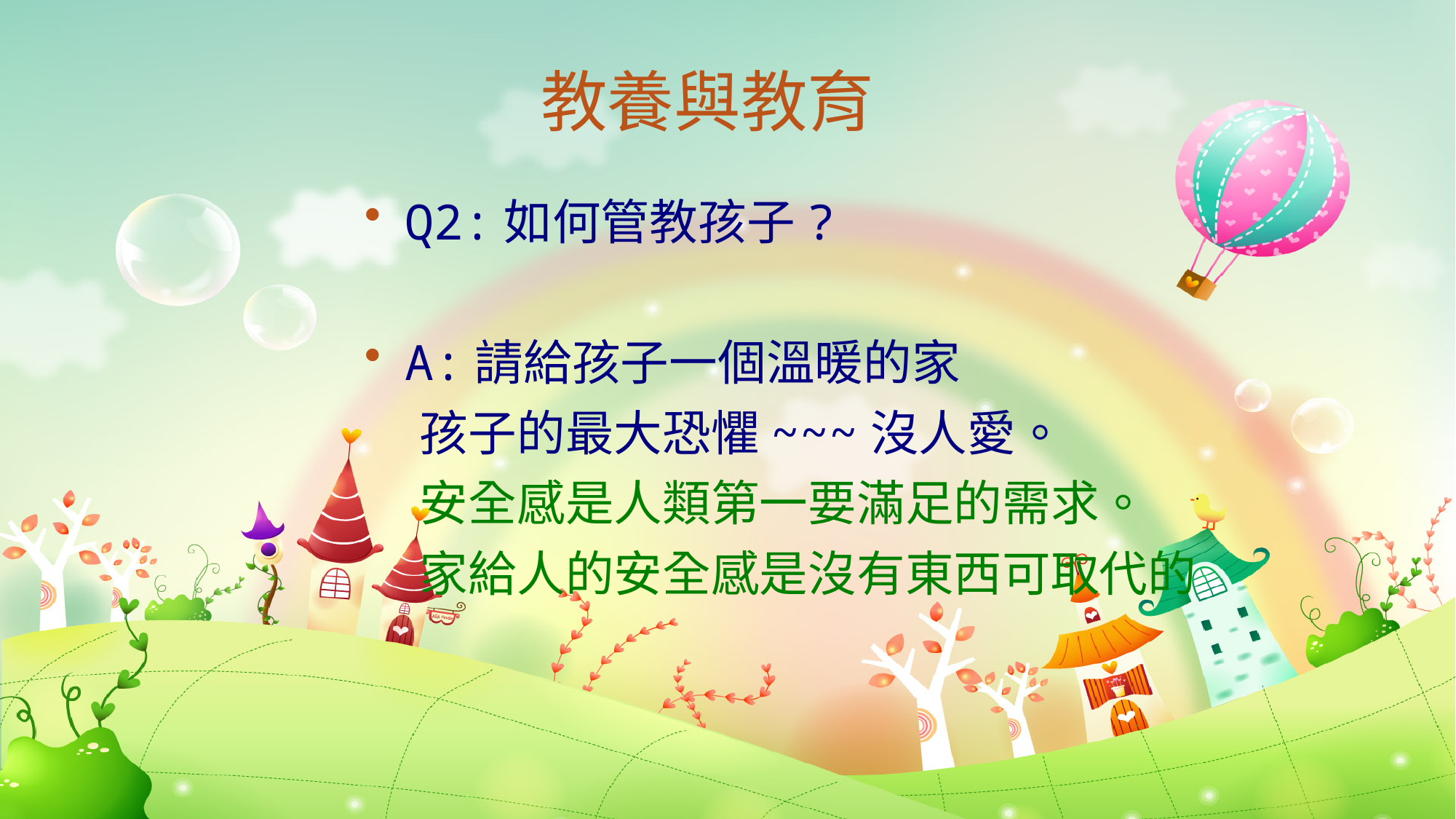

教養與教育
Q2:如何管教孩子?

A:請給孩子一個溫暖的家
    孩子的最大恐懼~~~沒人愛。
    安全感是人類第一要滿足的需求。
    家給人的安全感是沒有東西可取代的